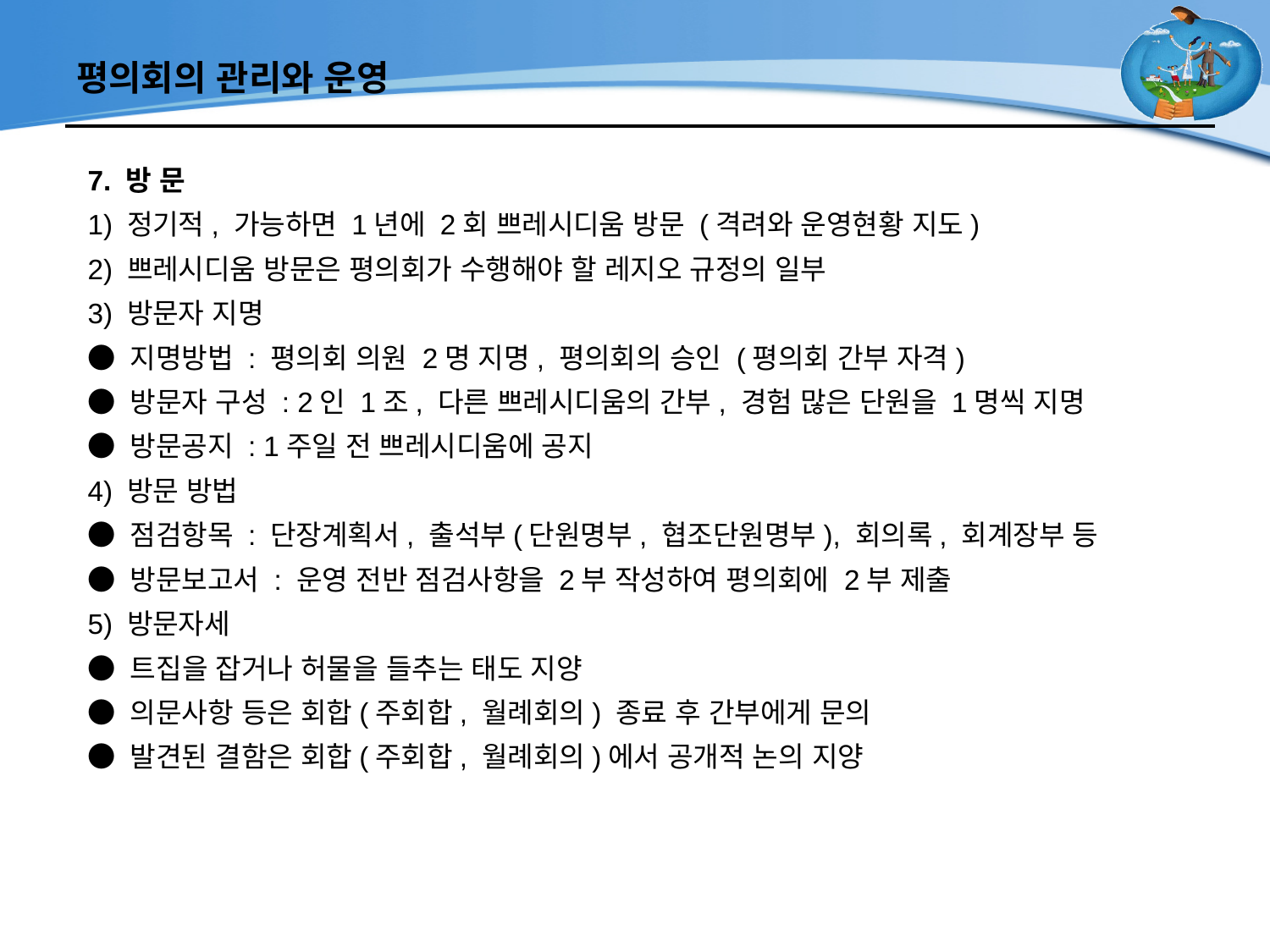

# 평의회의 관리와 운영
7. 방 문
1) 정기적, 가능하면 1년에 2회 쁘레시디움 방문 (격려와 운영현황 지도)
2) 쁘레시디움 방문은 평의회가 수행해야 할 레지오 규정의 일부
3) 방문자 지명
● 지명방법 : 평의회 의원 2명 지명, 평의회의 승인 (평의회 간부 자격)
● 방문자 구성 : 2인 1조, 다른 쁘레시디움의 간부, 경험 많은 단원을 1명씩 지명
● 방문공지 : 1주일 전 쁘레시디움에 공지
4) 방문 방법
● 점검항목 : 단장계획서, 출석부(단원명부, 협조단원명부), 회의록, 회계장부 등
● 방문보고서 : 운영 전반 점검사항을 2부 작성하여 평의회에 2부 제출
5) 방문자세
● 트집을 잡거나 허물을 들추는 태도 지양
● 의문사항 등은 회합(주회합, 월례회의) 종료 후 간부에게 문의
● 발견된 결함은 회합(주회합, 월례회의)에서 공개적 논의 지양